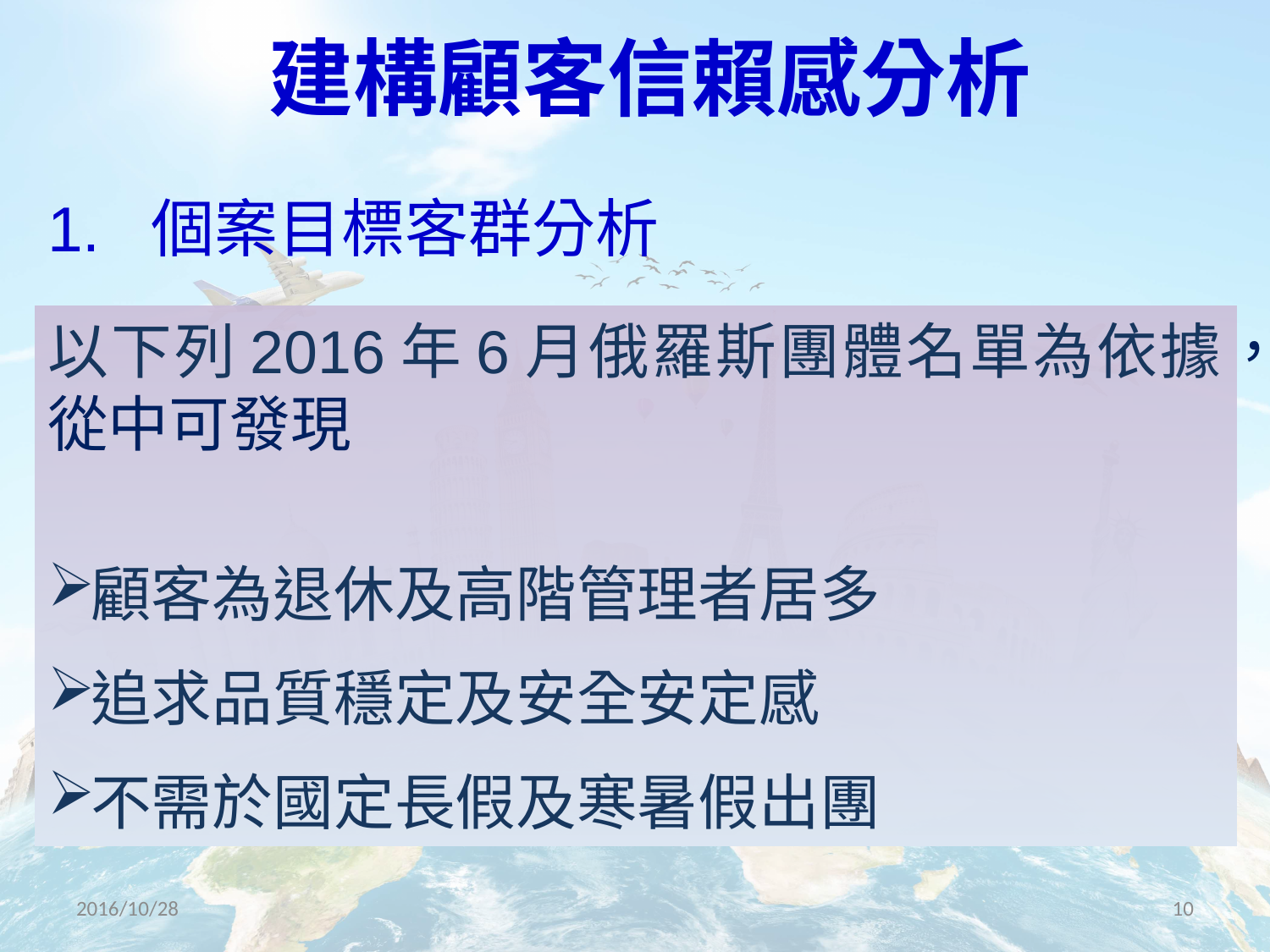

建構顧客信賴感分析
# 個案目標客群分析
以下列2016年6月俄羅斯團體名單為依據，從中可發現

顧客為退休及高階管理者居多
追求品質穩定及安全安定感
不需於國定長假及寒暑假出團

2016/10/28
10